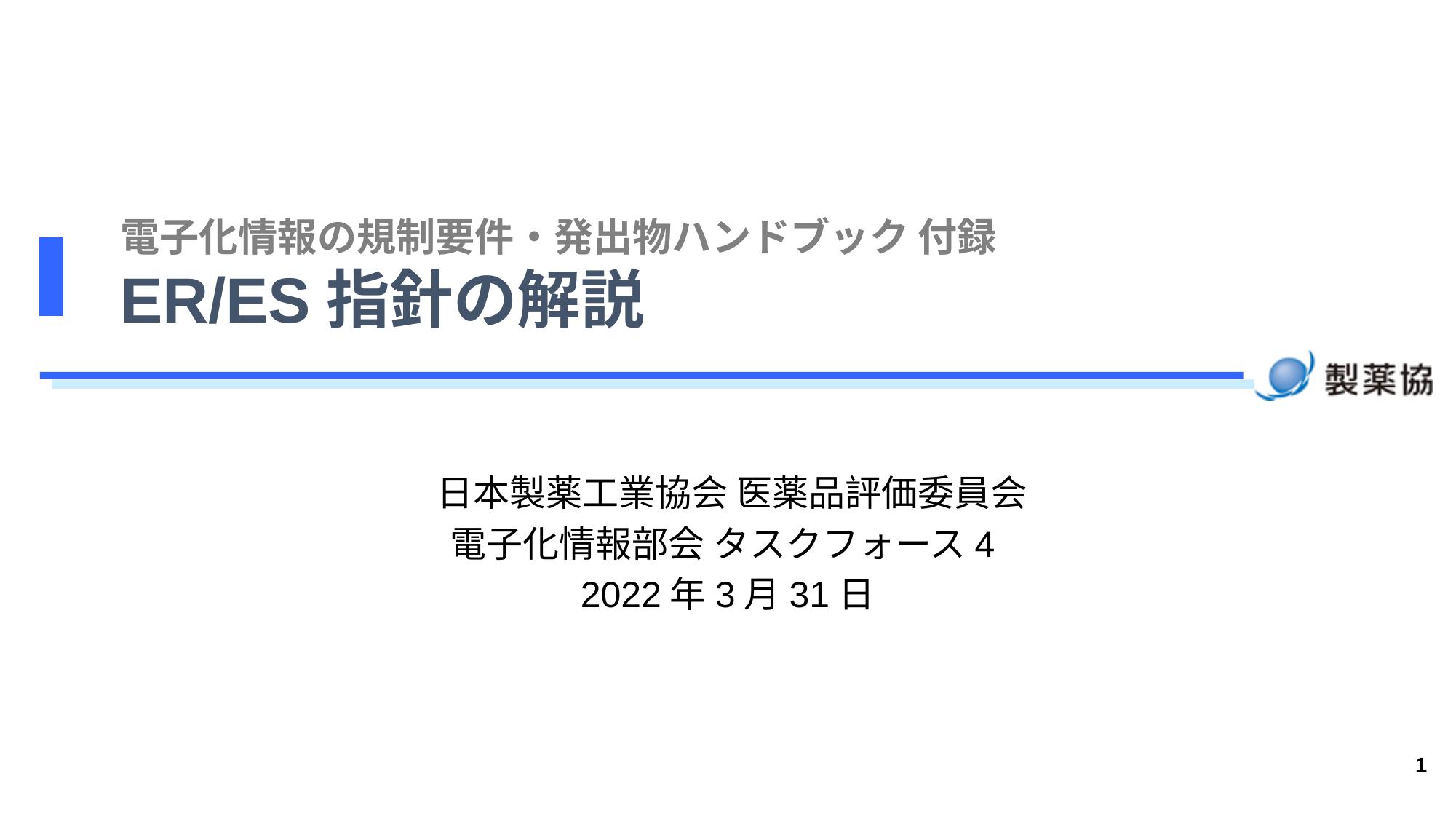

# 電子化情報の規制要件・発出物ハンドブック 付録 ER/ES指針の解説
 日本製薬工業協会 医薬品評価委員会
電子化情報部会 タスクフォース4
2022年3月31日

1